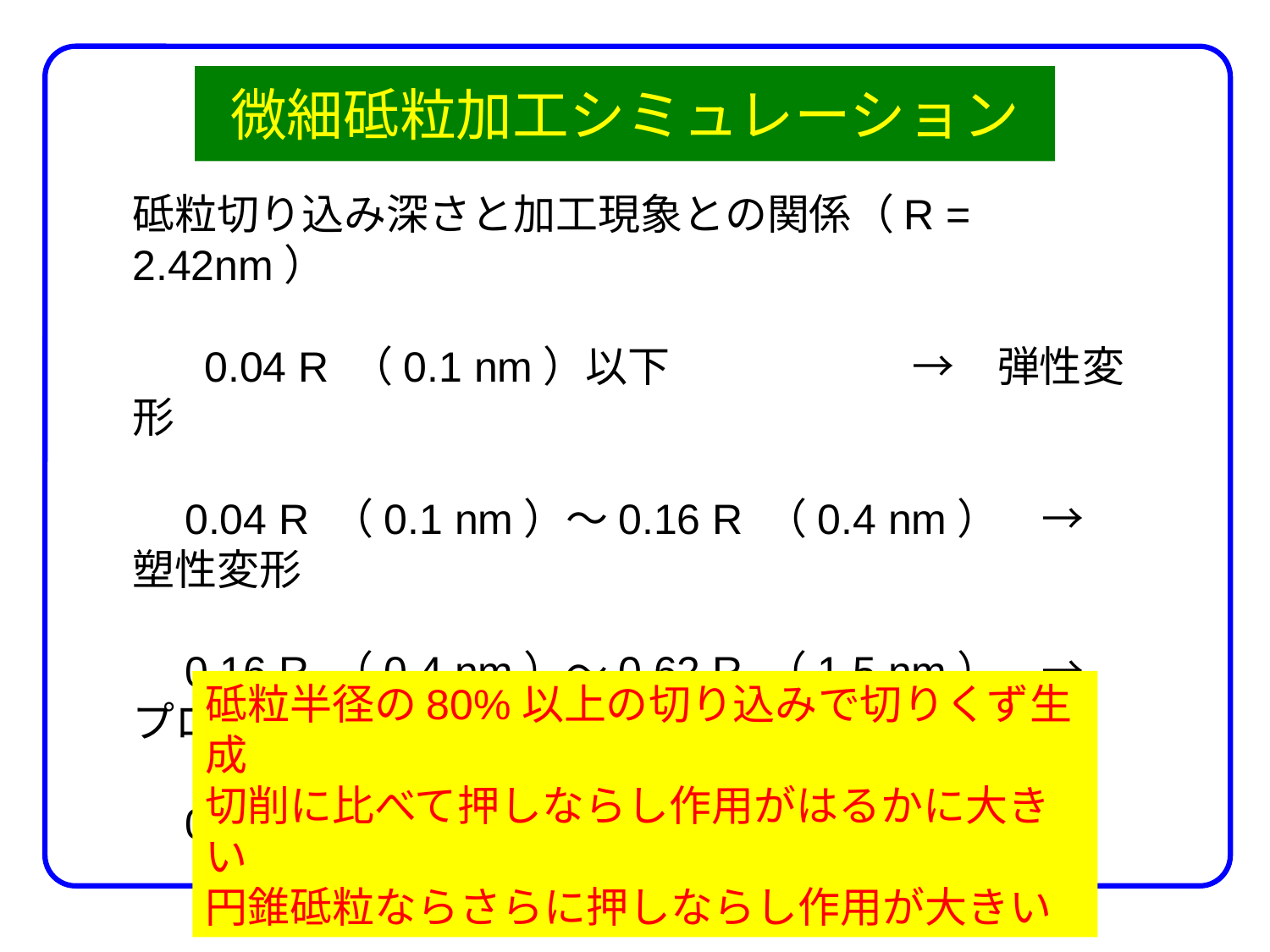

# 微細砥粒加工シミュレーション
砥粒切り込み深さと加工現象との関係（R = 2.42nm）

 　0.04 R （0.1 nm）以下　                     →　弾性変形

　0.04 R （0.1 nm）～0.16 R （0.4 nm）　→　塑性変形

　0.16 R （0.4 nm）～0.62 R （1.5 nm）　→　プロウイング

　0.83 R （2.0 nm）以上　                       →　切削
砥粒半径の80%以上の切り込みで切りくず生成
切削に比べて押しならし作用がはるかに大きい
円錐砥粒ならさらに押しならし作用が大きい